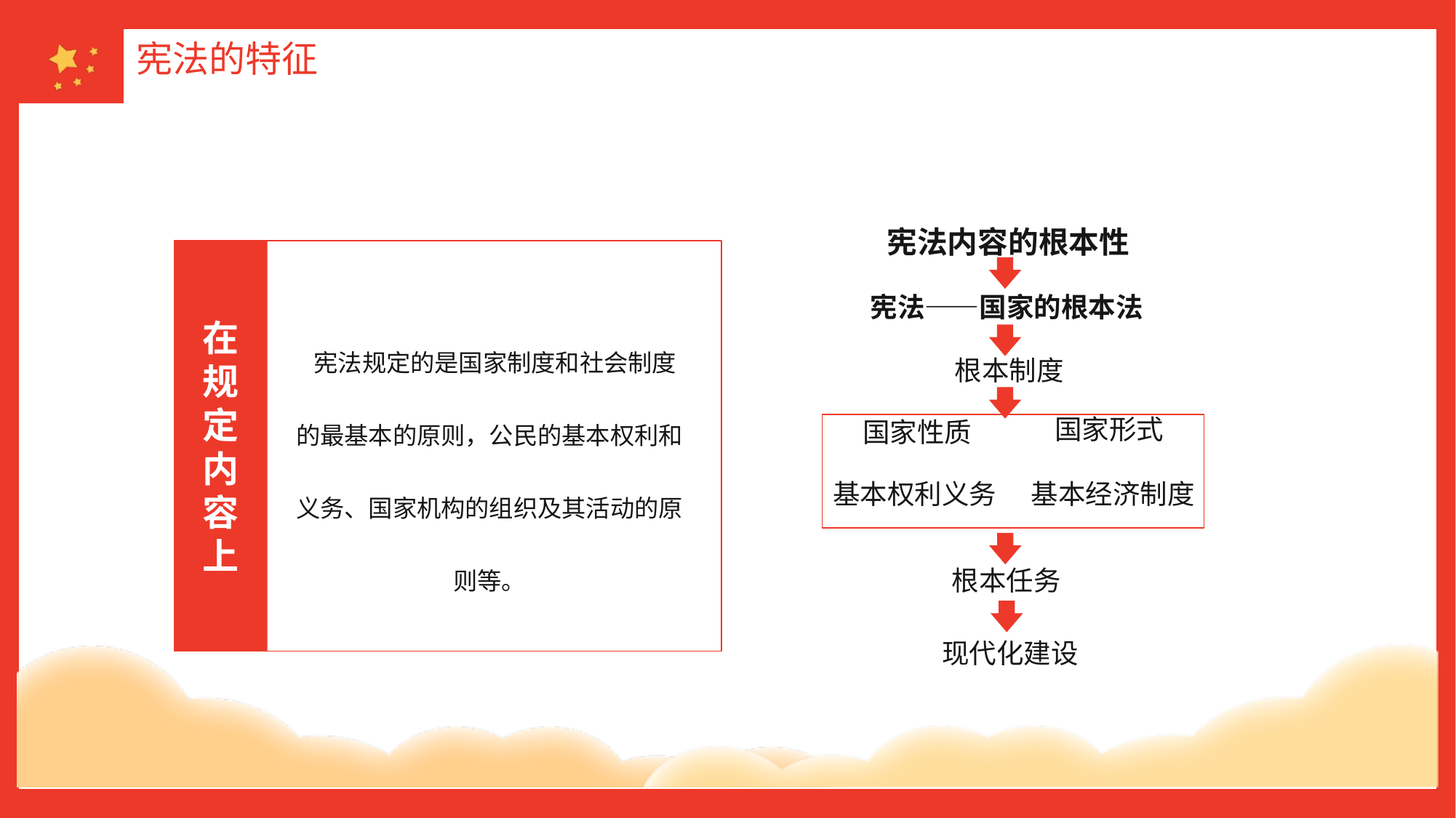

宪法内容的根本性

宪法——国家的根本法
根本制度
国家形式
国家性质
基本权利义务
基本经济制度
根本任务
现代化建设

在规定内容上

 宪法规定的是国家制度和社会制度的最基本的原则，公民的基本权利和义务、国家机构的组织及其活动的原则等。